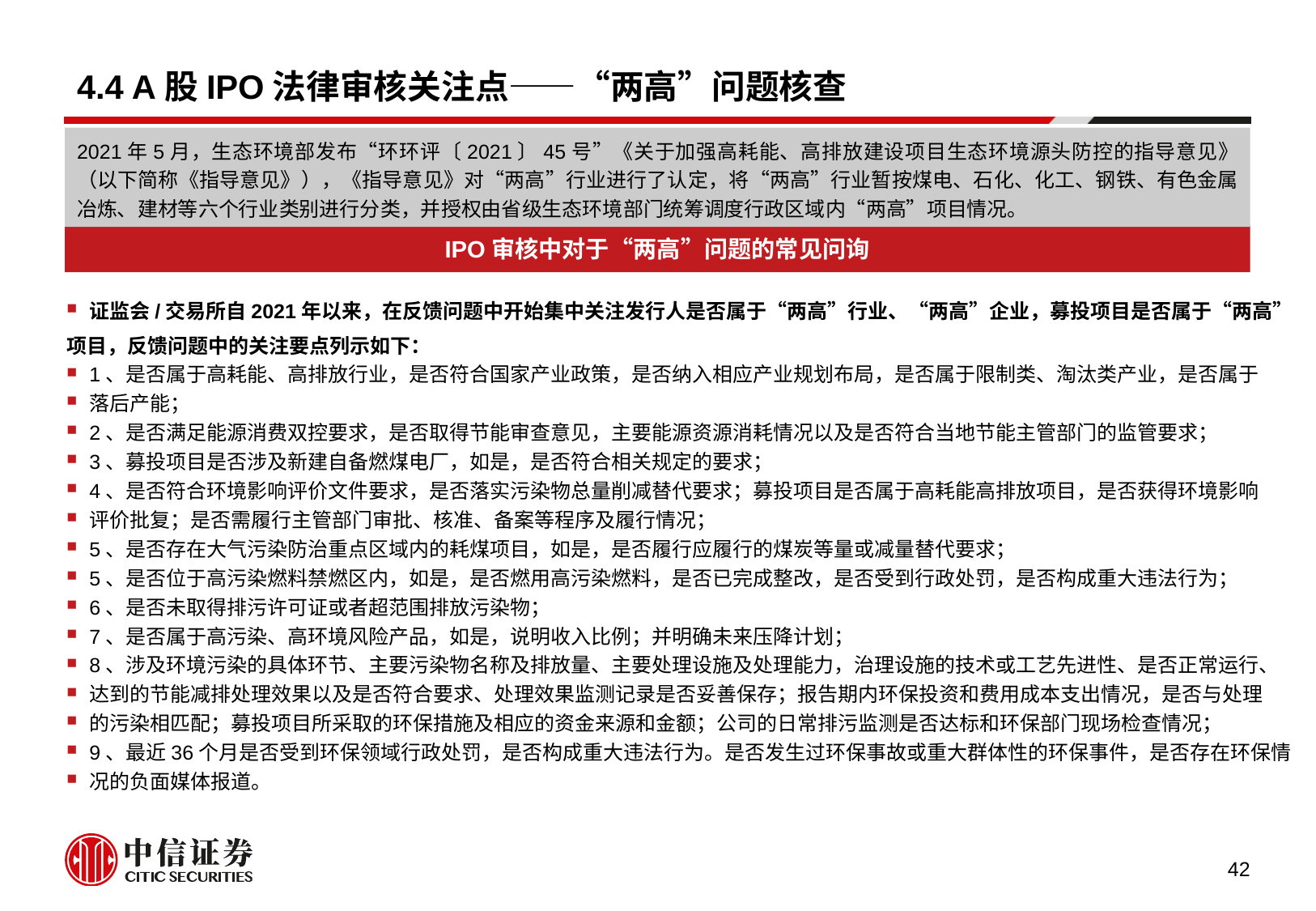

# 4.4 A股IPO法律审核关注点——“两高”问题核查
2021年5月，生态环境部发布“环环评〔2021〕45号”《关于加强高耗能、高排放建设项目生态环境源头防控的指导意见》（以下简称《指导意见》），《指导意见》对“两高”行业进行了认定，将“两高”行业暂按煤电、石化、化工、钢铁、有色金属冶炼、建材等六个行业类别进行分类，并授权由省级生态环境部门统筹调度行政区域内“两高”项目情况。
IPO审核中对于“两高”问题的常见问询
证监会/交易所自2021年以来，在反馈问题中开始集中关注发行人是否属于“两高”行业、“两高”企业，募投项目是否属于“两高”
项目，反馈问题中的关注要点列示如下：
1、是否属于高耗能、高排放行业，是否符合国家产业政策，是否纳入相应产业规划布局，是否属于限制类、淘汰类产业，是否属于
落后产能；
2、是否满足能源消费双控要求，是否取得节能审查意见，主要能源资源消耗情况以及是否符合当地节能主管部门的监管要求；
3、募投项目是否涉及新建自备燃煤电厂，如是，是否符合相关规定的要求；
4、是否符合环境影响评价文件要求，是否落实污染物总量削减替代要求；募投项目是否属于高耗能高排放项目，是否获得环境影响
评价批复；是否需履行主管部门审批、核准、备案等程序及履行情况；
5、是否存在大气污染防治重点区域内的耗煤项目，如是，是否履行应履行的煤炭等量或减量替代要求；
5、是否位于高污染燃料禁燃区内，如是，是否燃用高污染燃料，是否已完成整改，是否受到行政处罚，是否构成重大违法行为；
6、是否未取得排污许可证或者超范围排放污染物；
7、是否属于高污染、高环境风险产品，如是，说明收入比例；并明确未来压降计划；
8、涉及环境污染的具体环节、主要污染物名称及排放量、主要处理设施及处理能力，治理设施的技术或工艺先进性、是否正常运行、
达到的节能减排处理效果以及是否符合要求、处理效果监测记录是否妥善保存；报告期内环保投资和费用成本支出情况，是否与处理
的污染相匹配；募投项目所采取的环保措施及相应的资金来源和金额；公司的日常排污监测是否达标和环保部门现场检查情况；
9、最近36个月是否受到环保领域行政处罚，是否构成重大违法行为。是否发生过环保事故或重大群体性的环保事件，是否存在环保情
况的负面媒体报道。